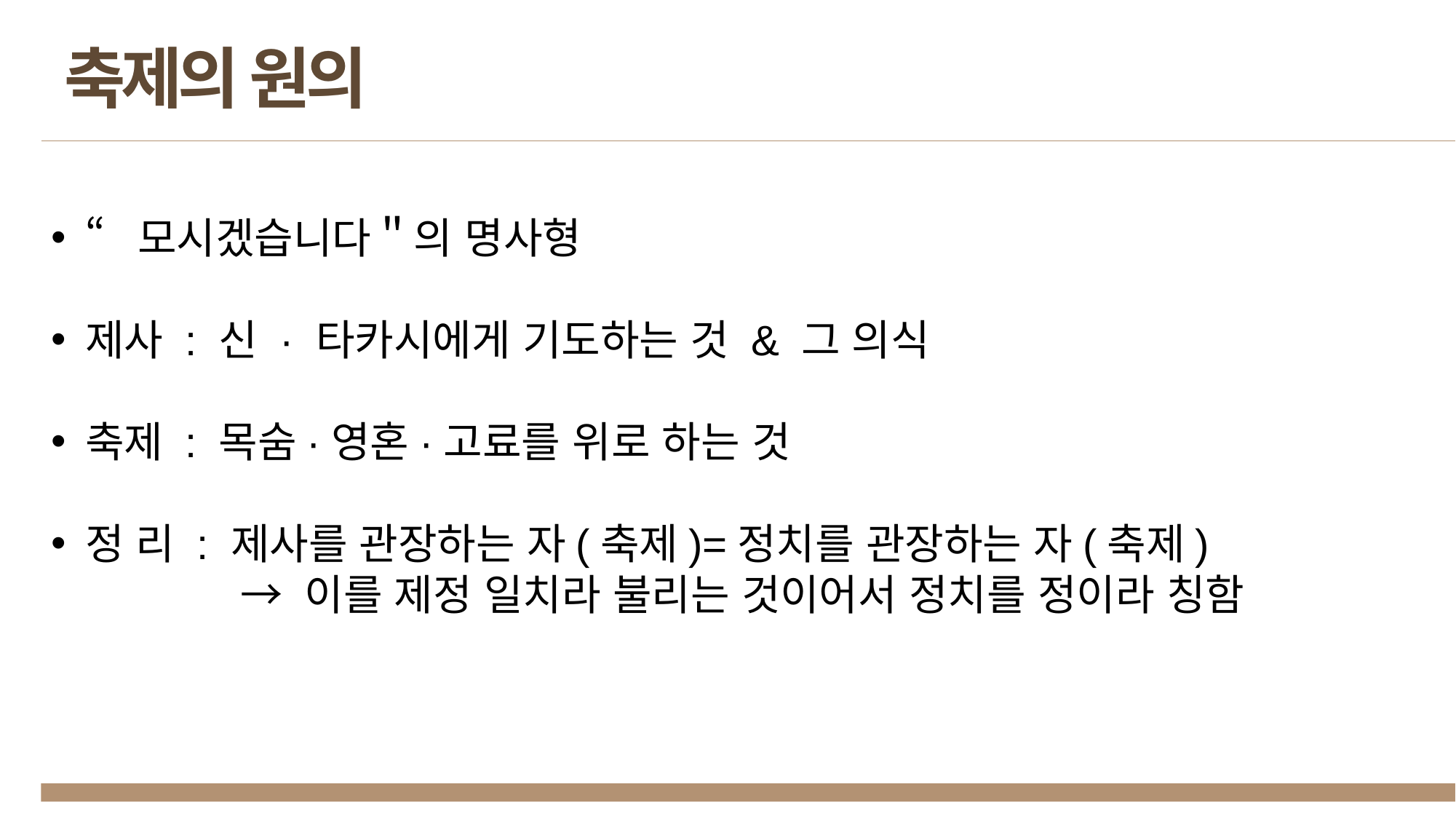

축제의 원의
“모시겠습니다＂의 명사형

제사 : 신 · 타카시에게 기도하는 것 & 그 의식

축제 : 목숨·영혼·고료를 위로 하는 것

정 리 : 제사를 관장하는 자(축제)=정치를 관장하는 자(축제)
                → 이를 제정 일치라 불리는 것이어서 정치를 정이라 칭함